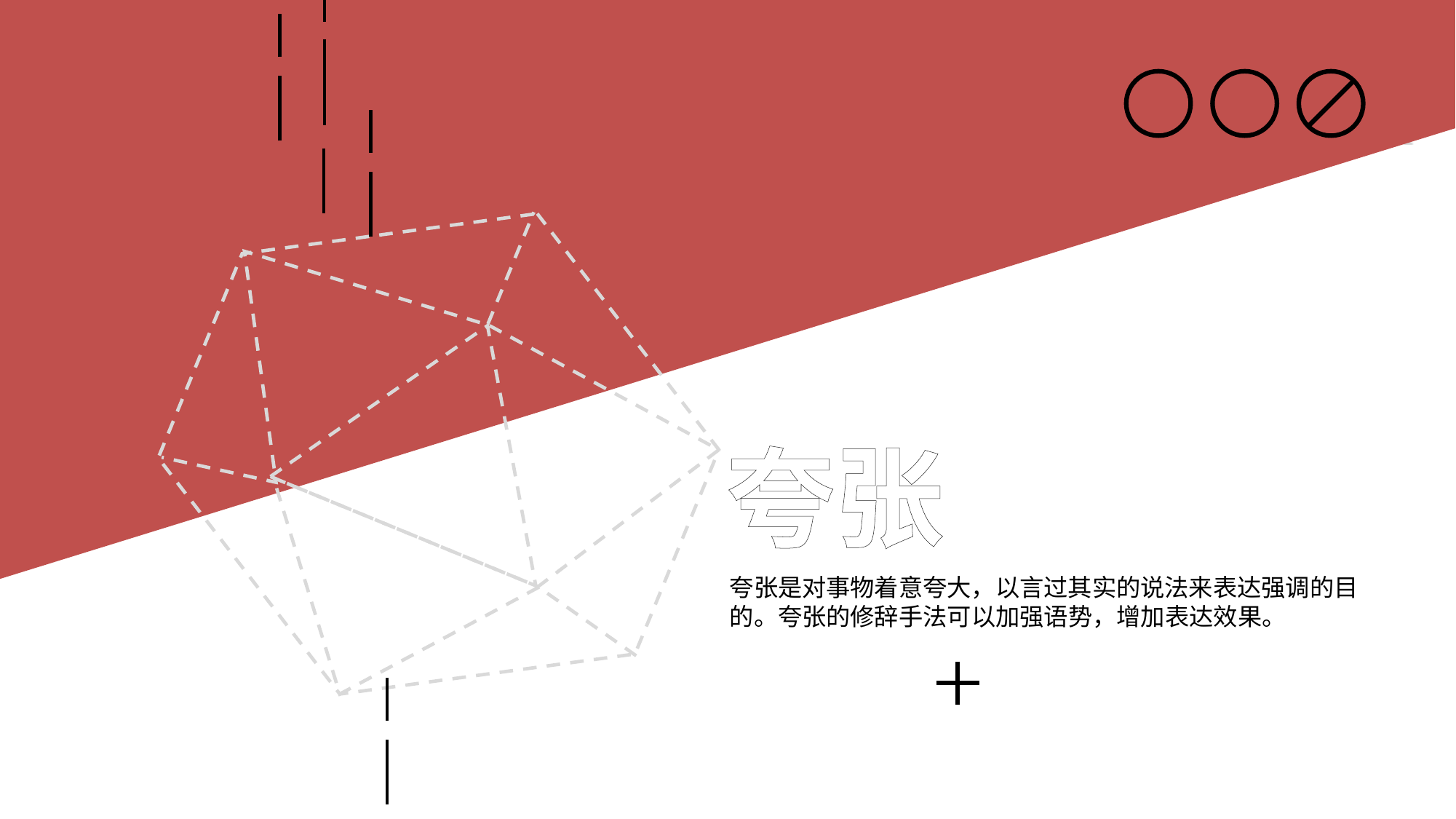

夸张
夸张是对事物着意夸大，以言过其实的说法来表达强调的目的。夸张的修辞手法可以加强语势，增加表达效果。